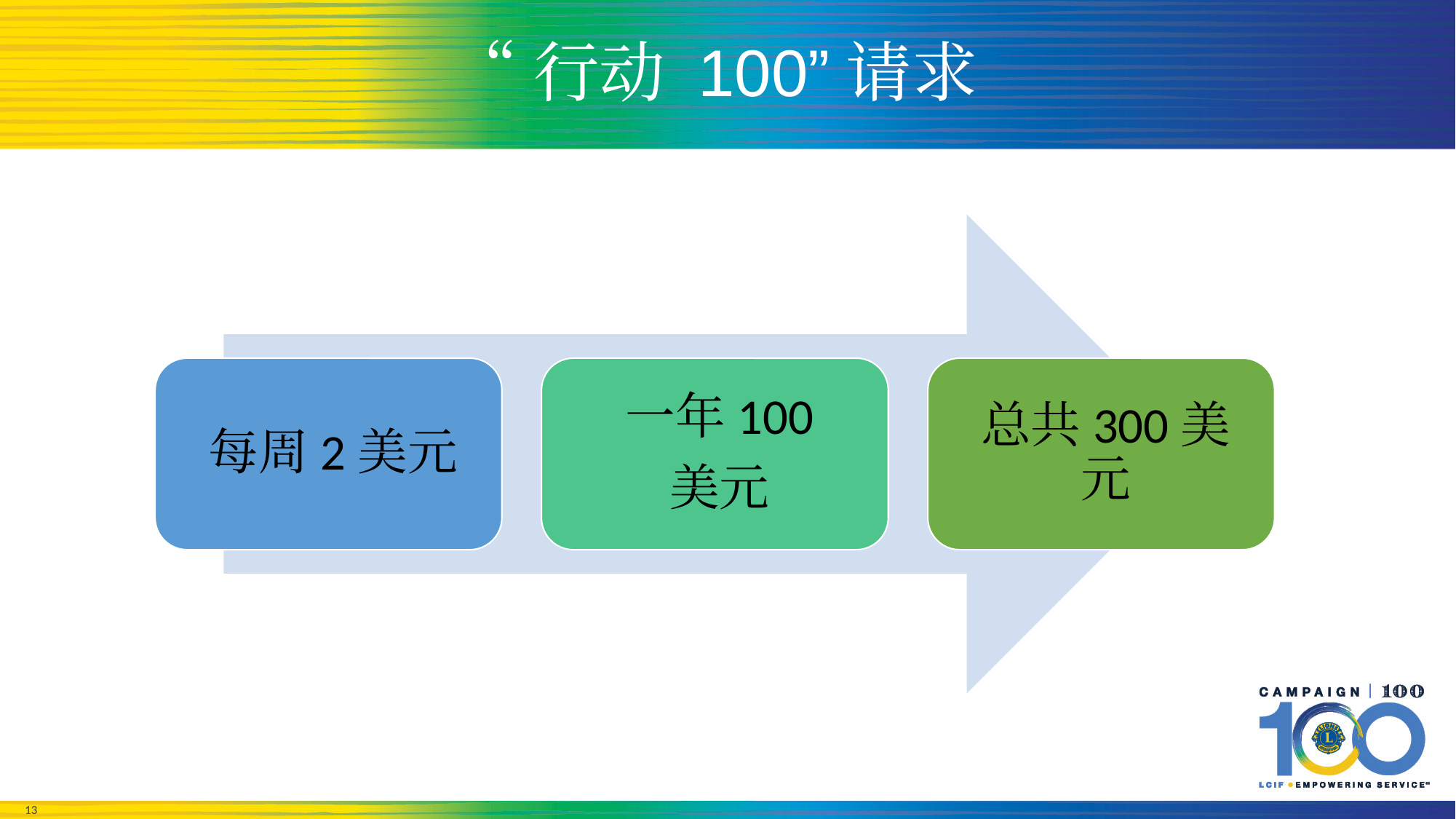

# “行动 100”请求
每周2美元
一年100
美元
总共300美元